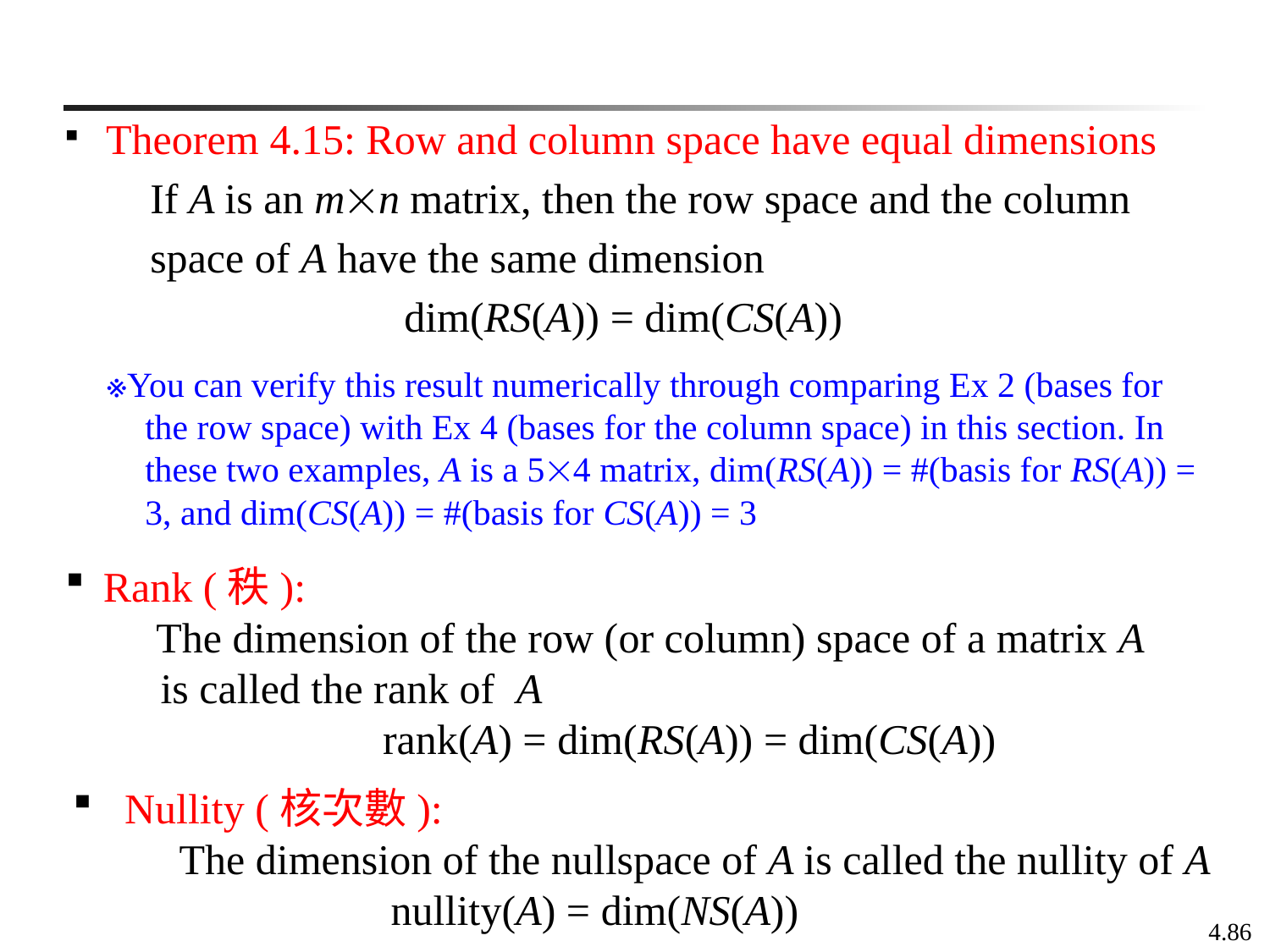

Theorem 4.15: Row and column space have equal dimensions
        If A is an m×n matrix, then the row space and the column
        space of A have the same dimension
                                dim(RS(A)) = dim(CS(A))
※You can verify this result numerically through comparing Ex 2 (bases for the row space) with Ex 4 (bases for the column space) in this section. In these two examples, A is a 5×4 matrix, dim(RS(A)) = #(basis for RS(A)) = 3, and dim(CS(A)) = #(basis for CS(A)) = 3
Rank (秩):
	     The dimension of the row (or column) space of a matrix A
         is called the rank of  A
                              rank(A) = dim(RS(A)) = dim(CS(A))
  Nullity (核次數):
          The dimension of the nullspace of A is called the nullity of A
                              nullity(A) = dim(NS(A))